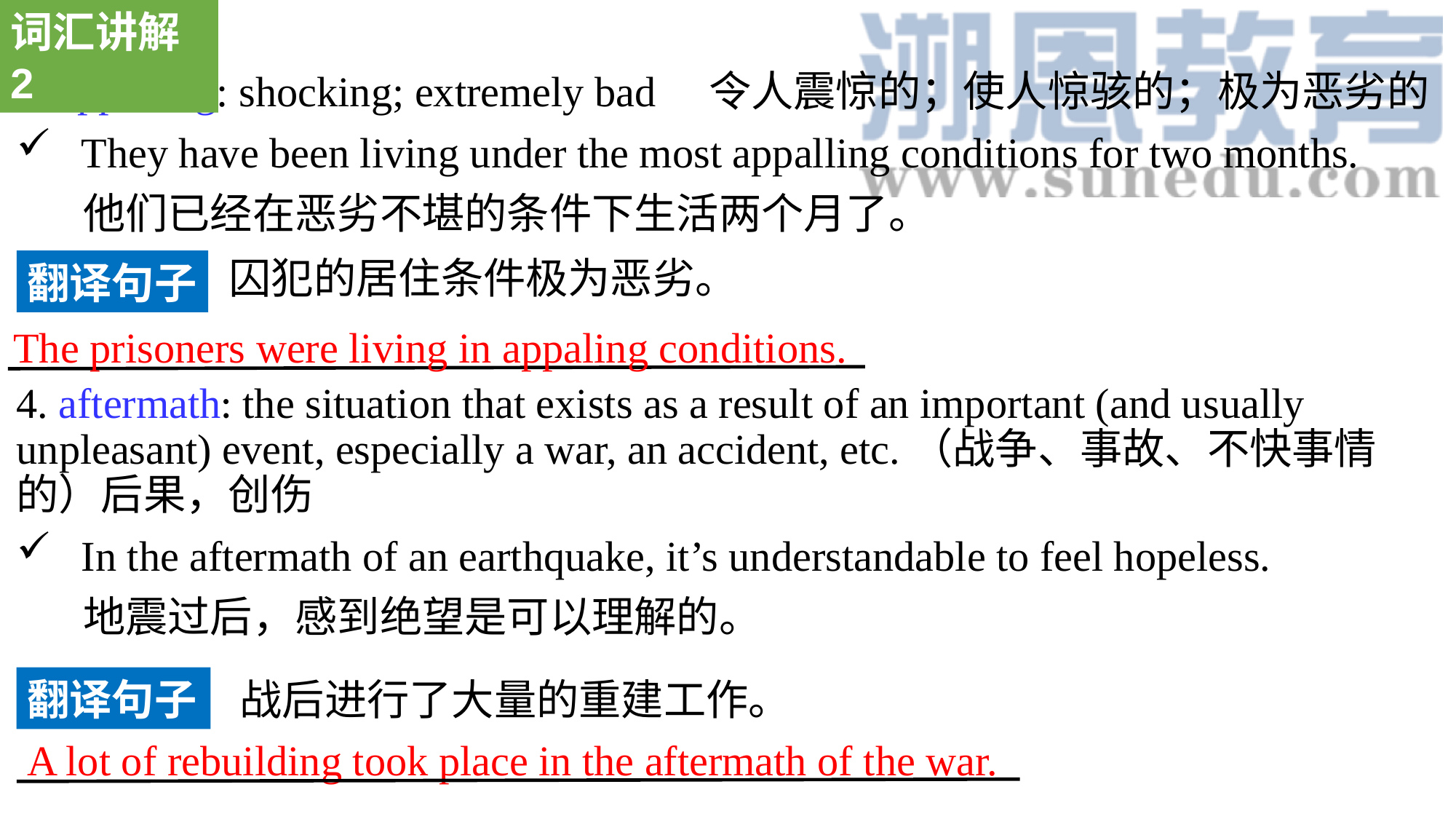

词汇讲解2
3. appalling: shocking; extremely bad    令人震惊的；使人惊骇的；极为恶劣的
 They have been living under the most appalling conditions for two months.
      他们已经在恶劣不堪的条件下生活两个月了。

4. aftermath: the situation that exists as a result of an important (and usually unpleasant) event, especially a war, an accident, etc.（战争、事故、不快事情的）后果，创伤
 In the aftermath of an earthquake, it’s understandable to feel hopeless.
      地震过后，感到绝望是可以理解的。
囚犯的居住条件极为恶劣。
翻译句子
The prisoners were living in appaling conditions.
翻译句子
战后进行了大量的重建工作。
A lot of rebuilding took place in the aftermath of the war.